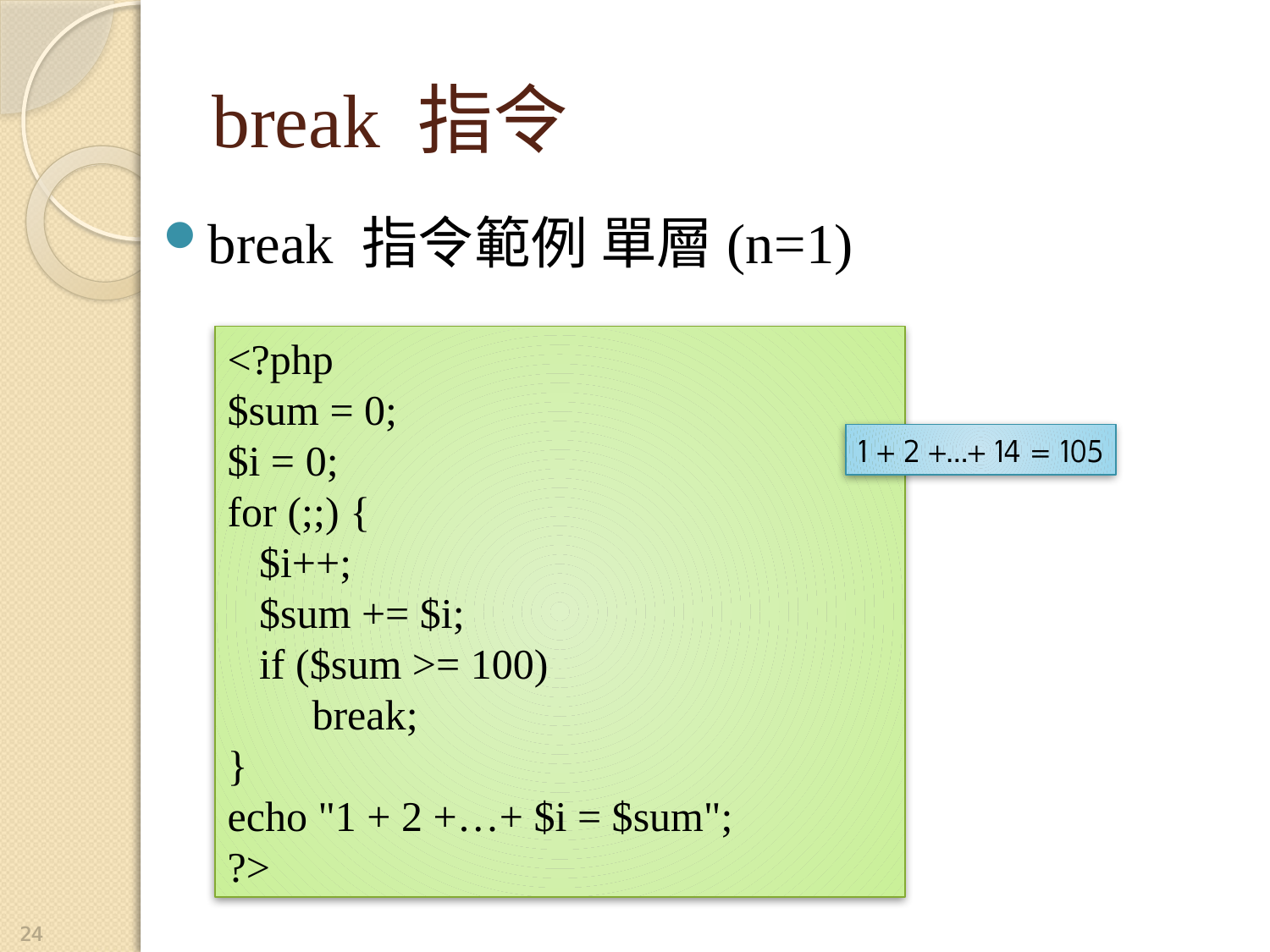

# break 指令
break 指令範例 單層(n=1)
<?php
$sum = 0;
$i = 0;
for (;;) {
   $i++;
   $sum += $i;
   if ($sum >= 100)
        break;
}
echo "1 + 2 +…+ $i = $sum";
?>
1 + 2 +…+ 14 = 105
24